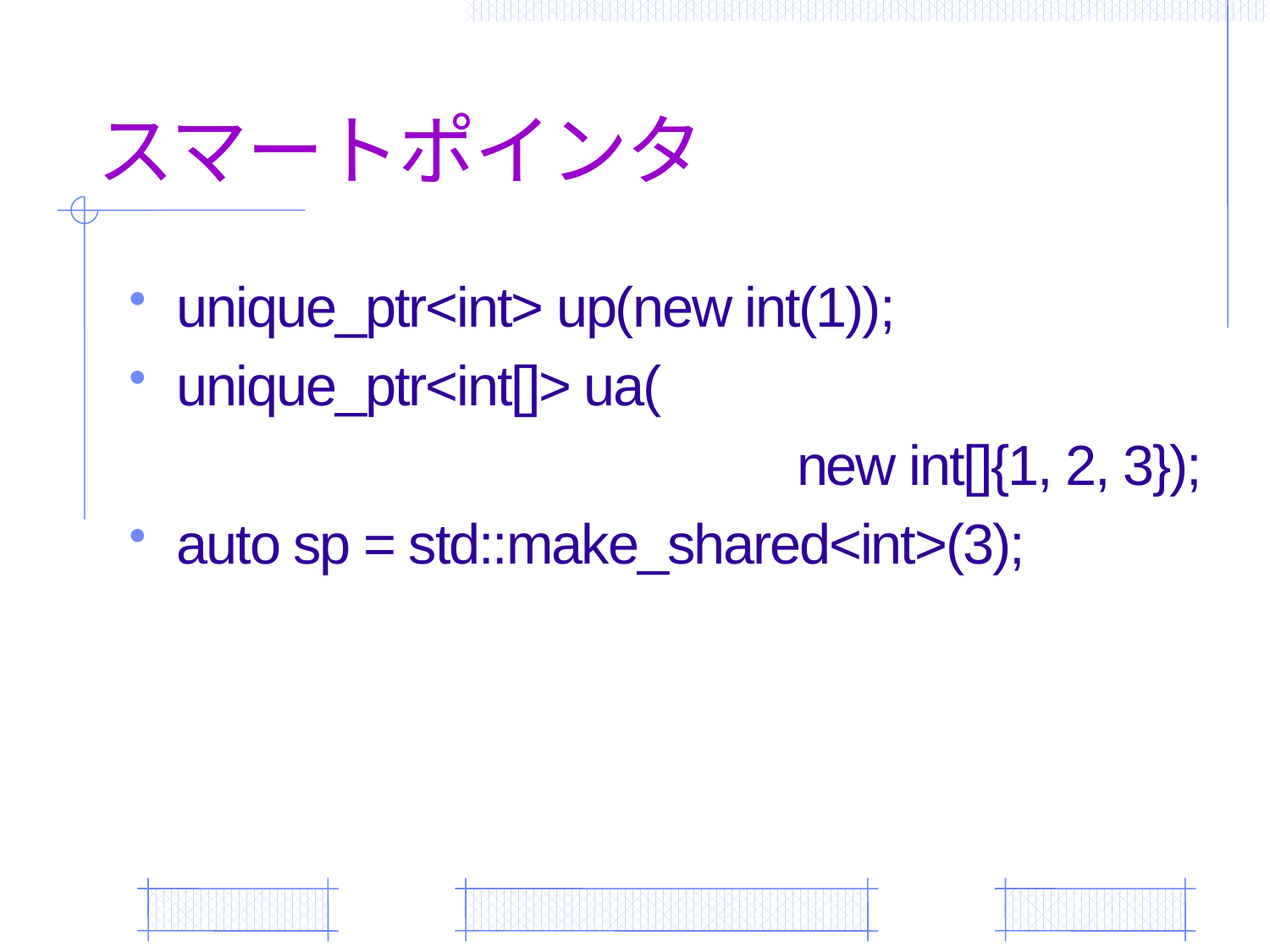

# スマートポインタ
unique_ptr<int> up(new int(1));
unique_ptr<int[]> ua(
new int[]{1, 2, 3});
auto sp = std::make_shared<int>(3);